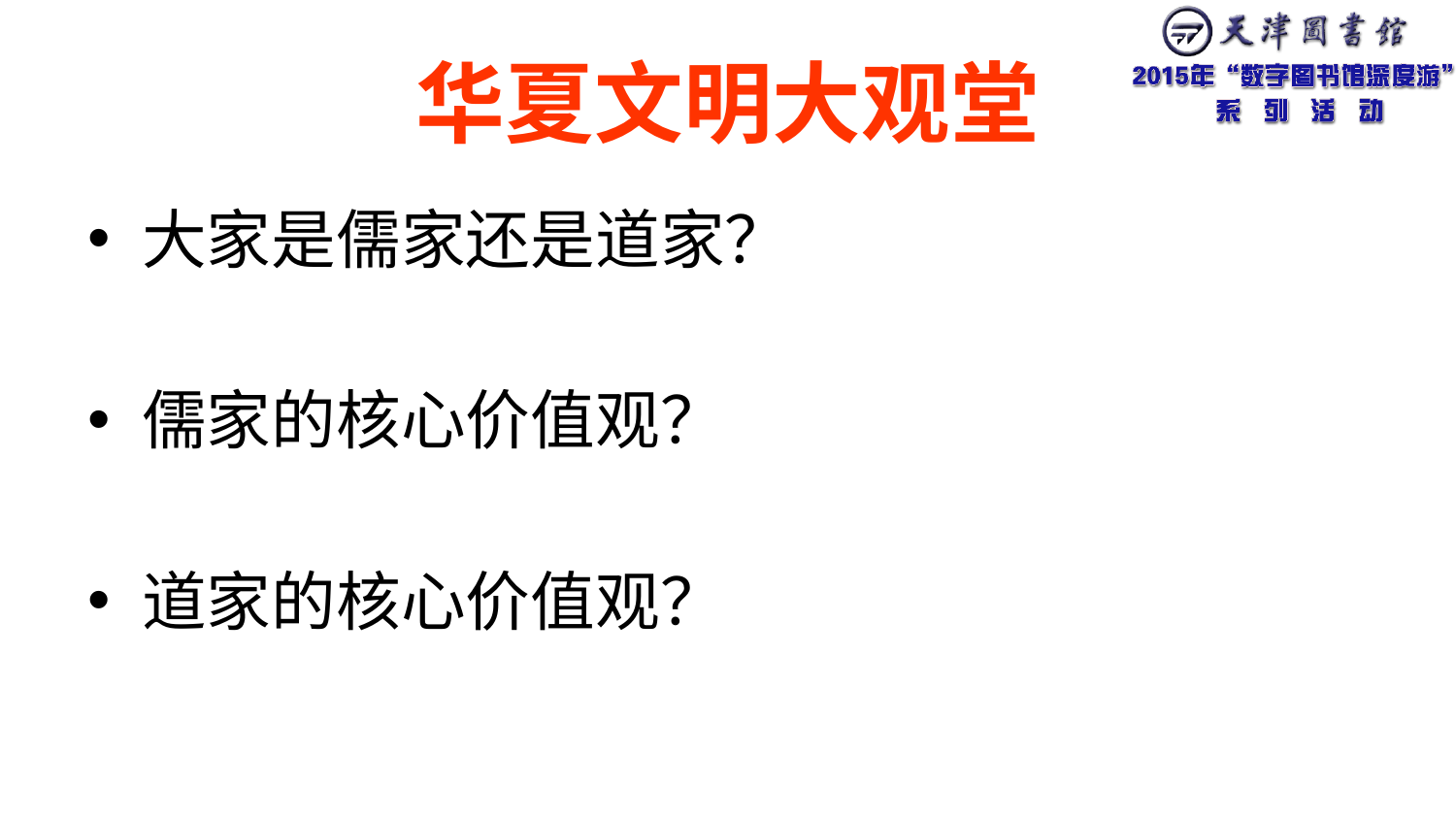

# 华夏文明大观堂
大家是儒家还是道家？

儒家的核心价值观？

道家的核心价值观？